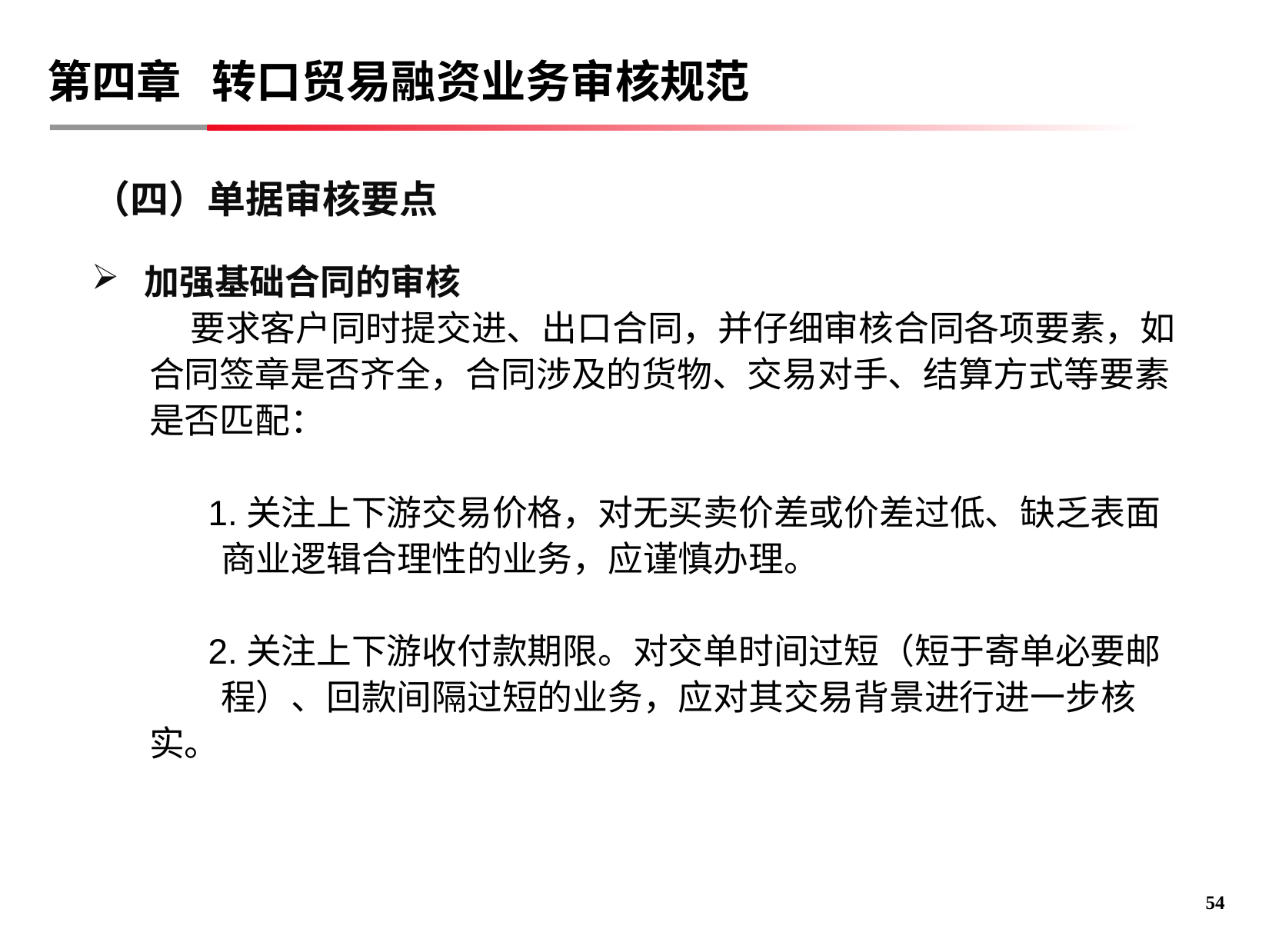

第四章   转口贸易融资业务审核规范
（四）单据审核要点

  加强基础合同的审核
    要求客户同时提交进、出口合同，并仔细审核合同各项要素，如合同签章是否齐全，合同涉及的货物、交易对手、结算方式等要素是否匹配：

      1.关注上下游交易价格，对无买卖价差或价差过低、缺乏表面
        商业逻辑合理性的业务，应谨慎办理。

      2.关注上下游收付款期限。对交单时间过短（短于寄单必要邮
        程）、回款间隔过短的业务，应对其交易背景进行进一步核实。

54